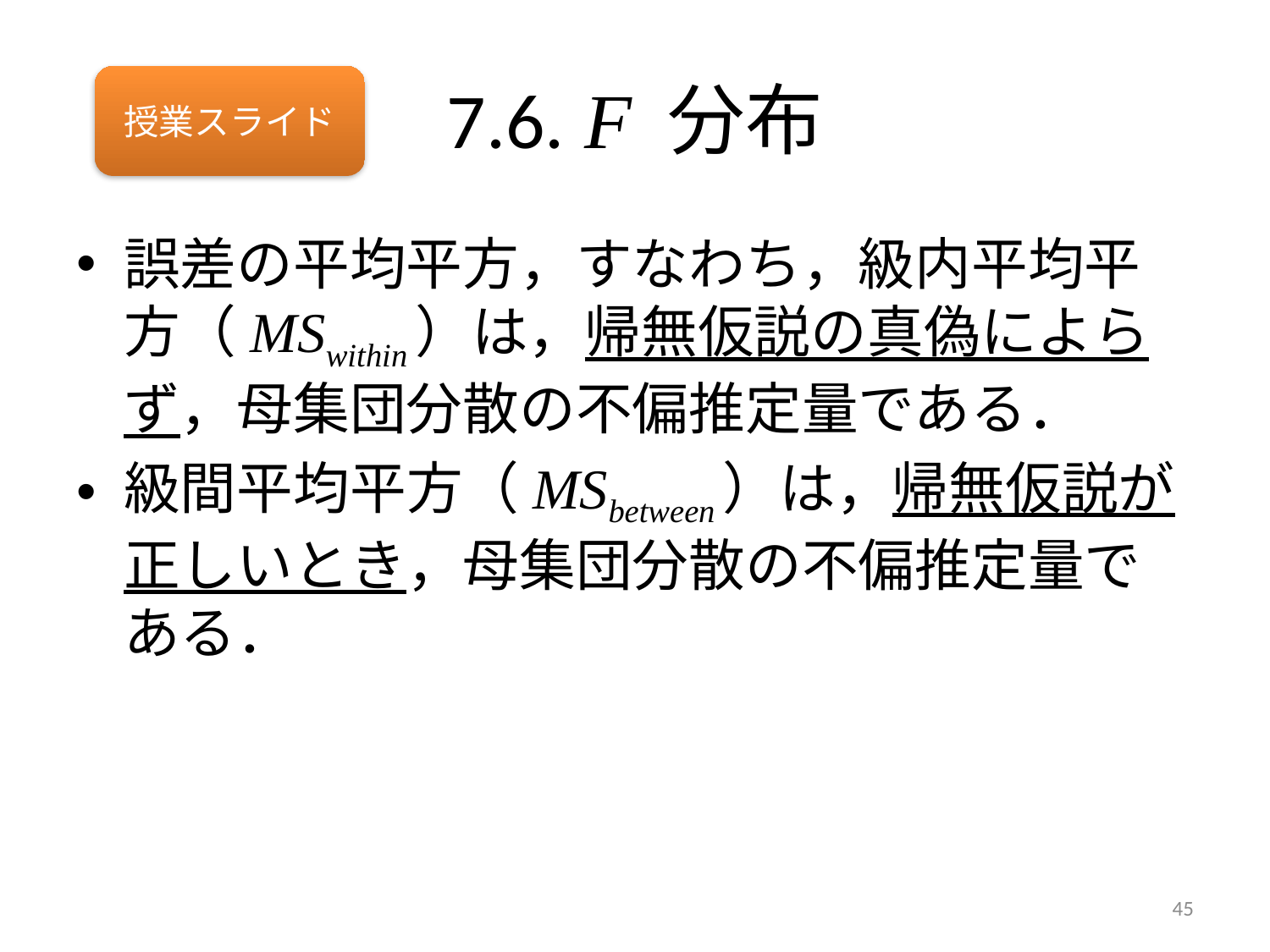

# 7.6. F 分布
授業スライド
誤差の平均平方，すなわち，級内平均平方（MSwithin）は，帰無仮説の真偽によらず，母集団分散の不偏推定量である．
級間平均平方（MSbetween）は，帰無仮説が正しいとき，母集団分散の不偏推定量である．
45